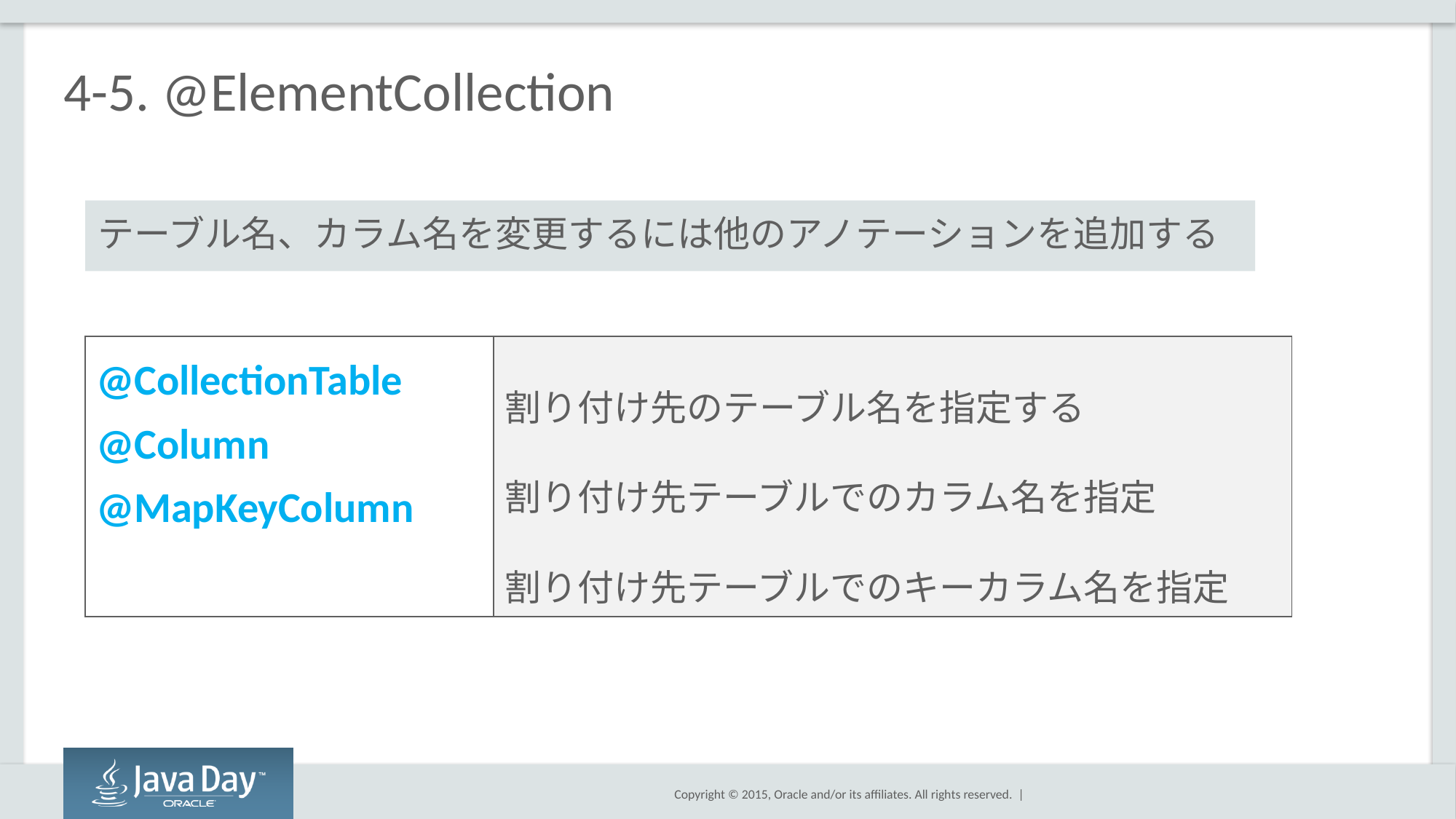

# 4-5. @ElementCollection
テーブル名、カラム名を変更するには他のアノテーションを追加する
| @CollectionTable @Column @MapKeyColumn | 割り付け先のテーブル名を指定する 割り付け先テーブルでのカラム名を指定 割り付け先テーブルでのキーカラム名を指定 |
| --- | --- |